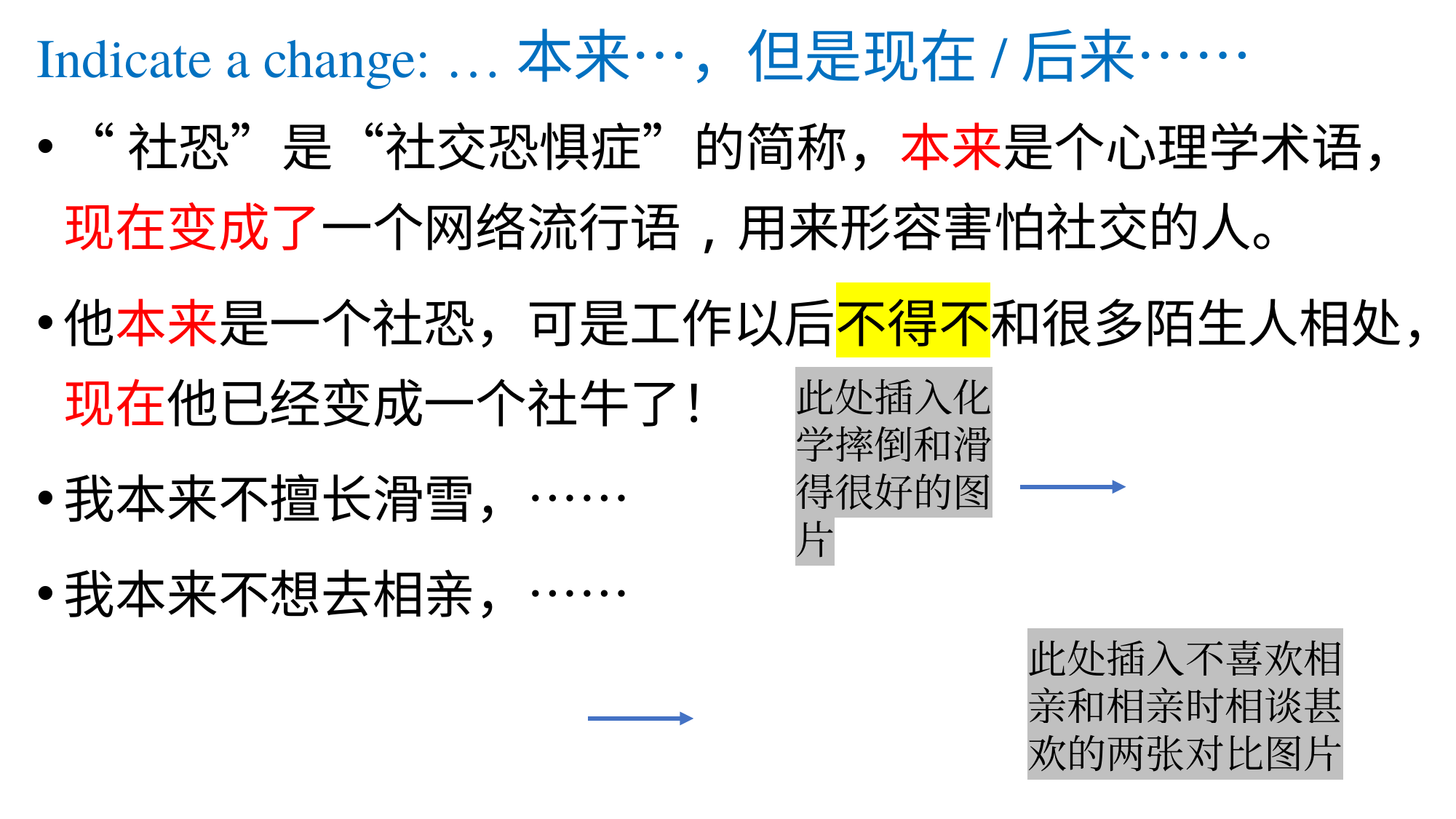

# Indicate a change: …本来…，但是现在/后来……
“社恐”是“社交恐惧症”的简称，本来是个心理学术语，现在变成了一个网络流行语,用来形容害怕社交的人。
他本来是一个社恐，可是工作以后不得不和很多陌生人相处，现在他已经变成一个社牛了！
我本来不擅长滑雪，……
我本来不想去相亲，……

此处插入化学摔倒和滑得很好的图片

此处插入不喜欢相亲和相亲时相谈甚欢的两张对比图片